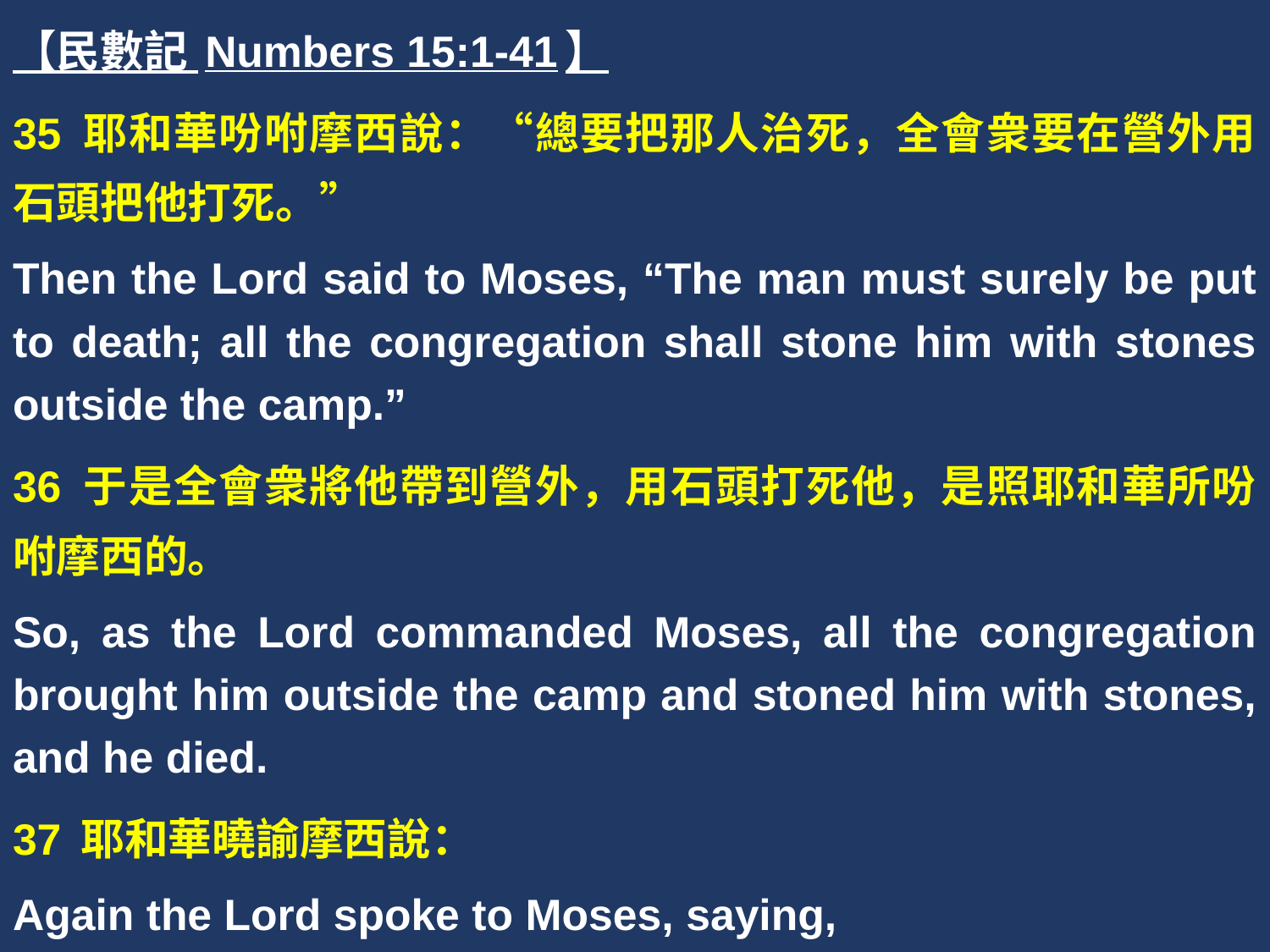

【民數記 Numbers 15:1-41】
35 耶和華吩咐摩西說：“總要把那人治死，全會衆要在營外用石頭把他打死。”
Then the Lord said to Moses, “The man must surely be put to death; all the congregation shall stone him with stones outside the camp.”
36 于是全會衆將他帶到營外，用石頭打死他，是照耶和華所吩咐摩西的。
So, as the Lord commanded Moses, all the congregation brought him outside the camp and stoned him with stones, and he died.
37 耶和華曉諭摩西說：
Again the Lord spoke to Moses, saying,